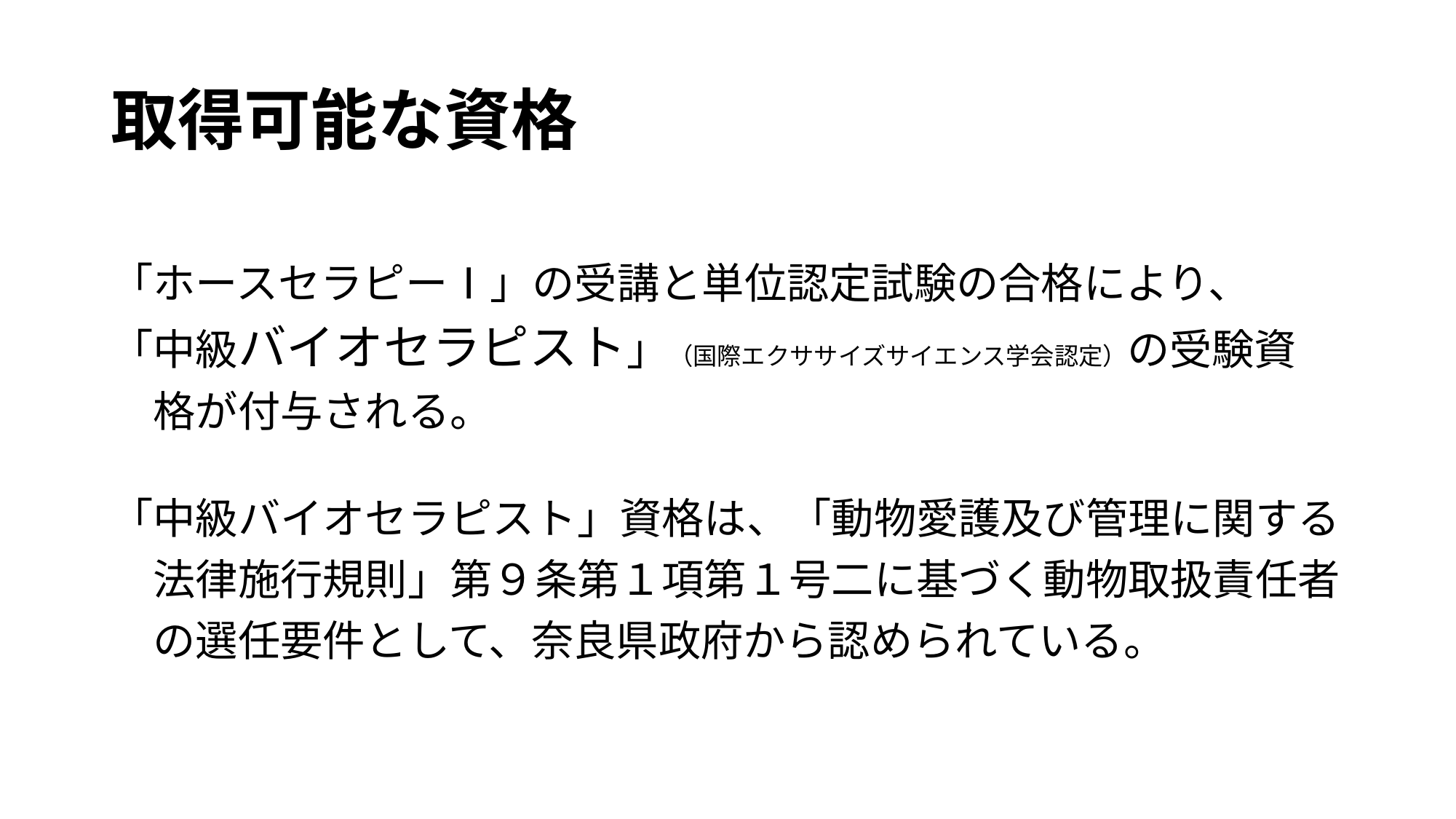

# 取得可能な資格
「ホースセラピーⅠ」の受講と単位認定試験の合格により、
「中級バイオセラピスト」（国際エクササイズサイエンス学会認定）の受験資
　格が付与される。
「中級バイオセラピスト」資格は、「動物愛護及び管理に関する
　法律施行規則」第９条第１項第１号二に基づく動物取扱責任者
　の選任要件として、奈良県政府から認められている。